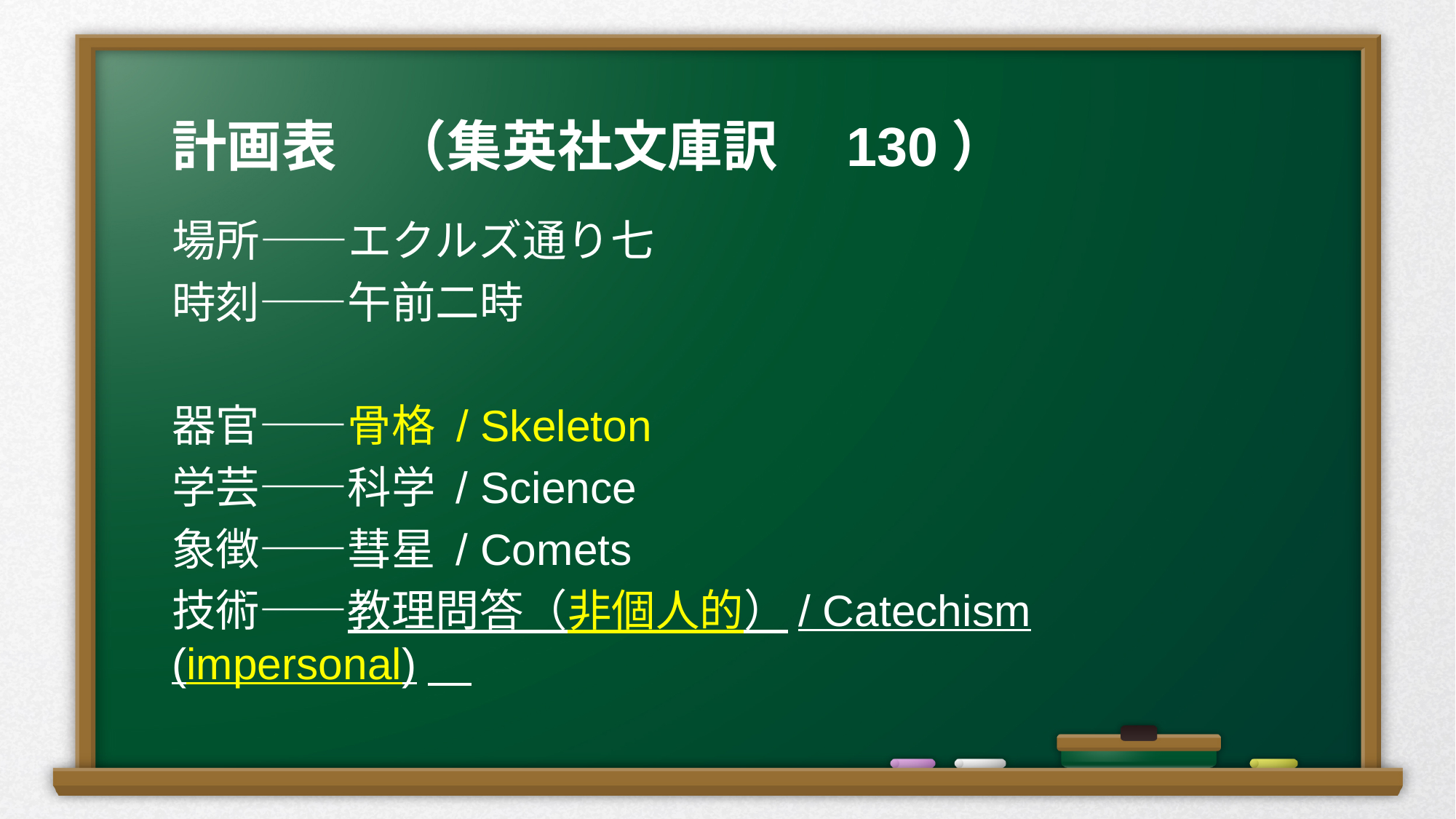

# 計画表　（集英社文庫訳　130）
場所――エクルズ通り七
時刻――午前二時

器官――骨格 / Skeleton
学芸――科学 / Science
象徴――彗星 / Comets
技術――教理問答（非個人的）/ Catechism (impersonal)